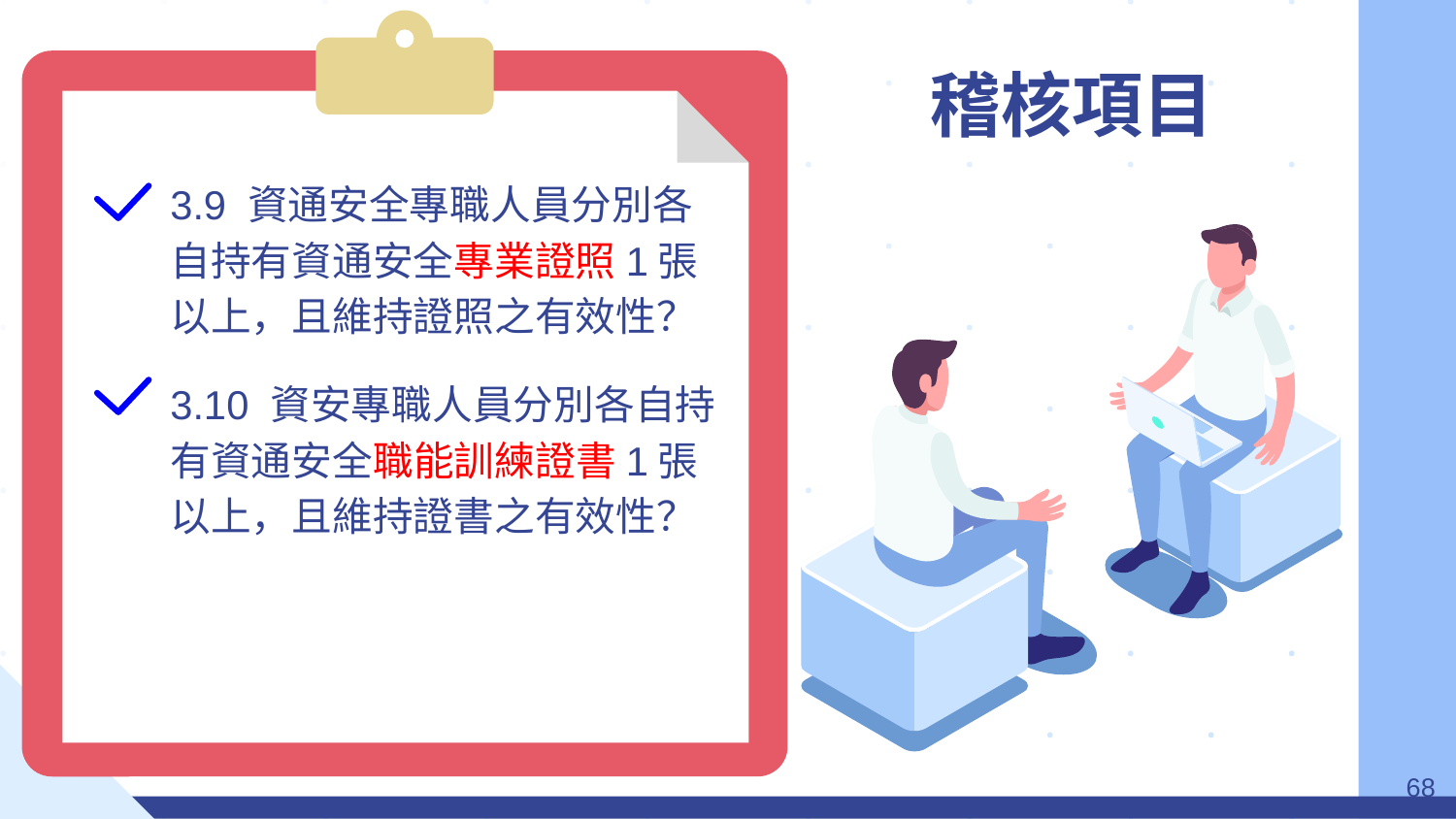

# 稽核項目
3.9 資通安全專職人員分別各自持有資通安全專業證照1張以上，且維持證照之有效性？
3.10 資安專職人員分別各自持有資通安全職能訓練證書1張以上，且維持證書之有效性？

68